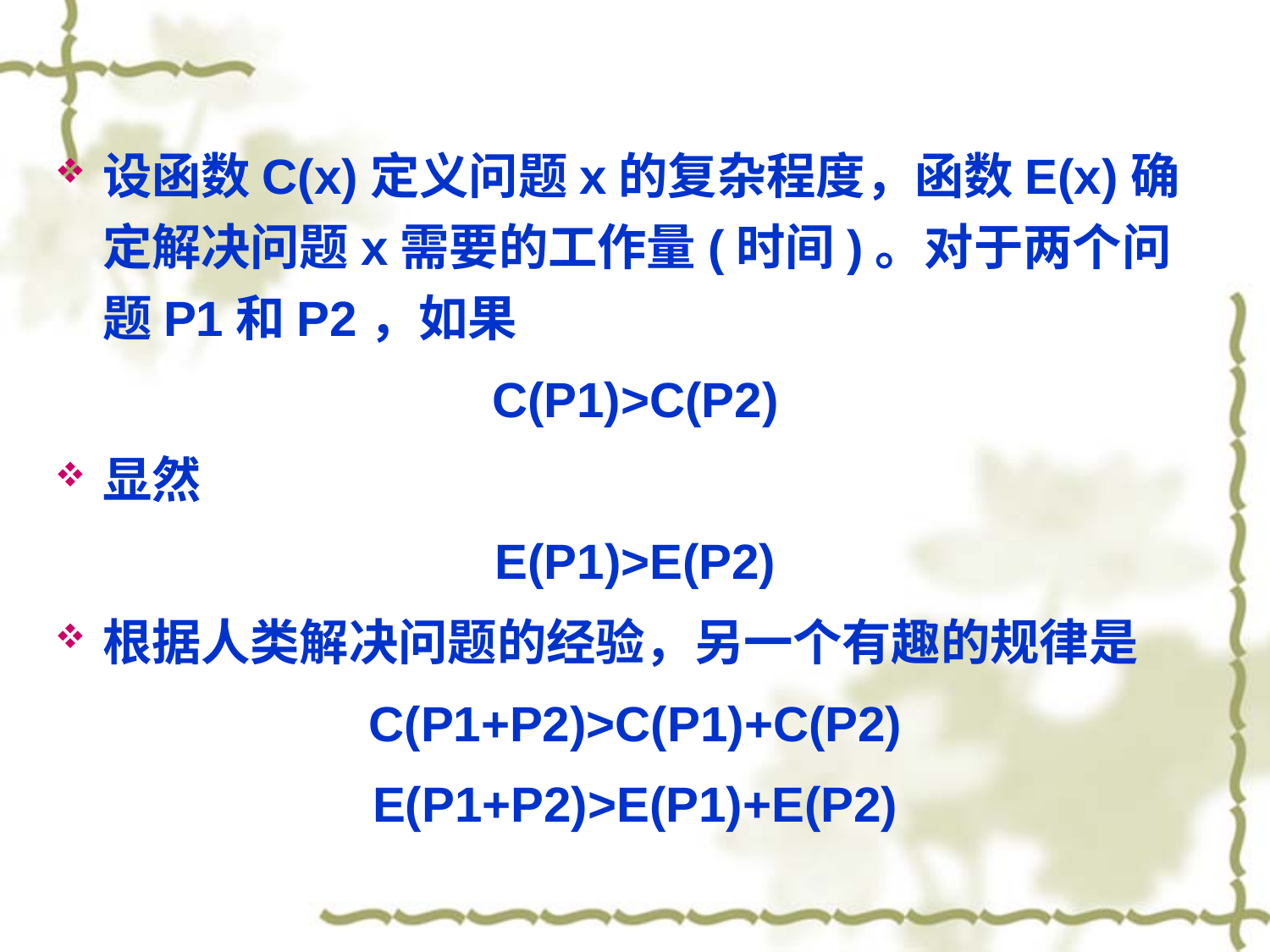

设函数C(x)定义问题x的复杂程度，函数E(x)确定解决问题x需要的工作量(时间)。对于两个问题P1和P2，如果
C(P1)>C(P2)
显然
E(P1)>E(P2)
根据人类解决问题的经验，另一个有趣的规律是
C(P1+P2)>C(P1)+C(P2)
E(P1+P2)>E(P1)+E(P2)